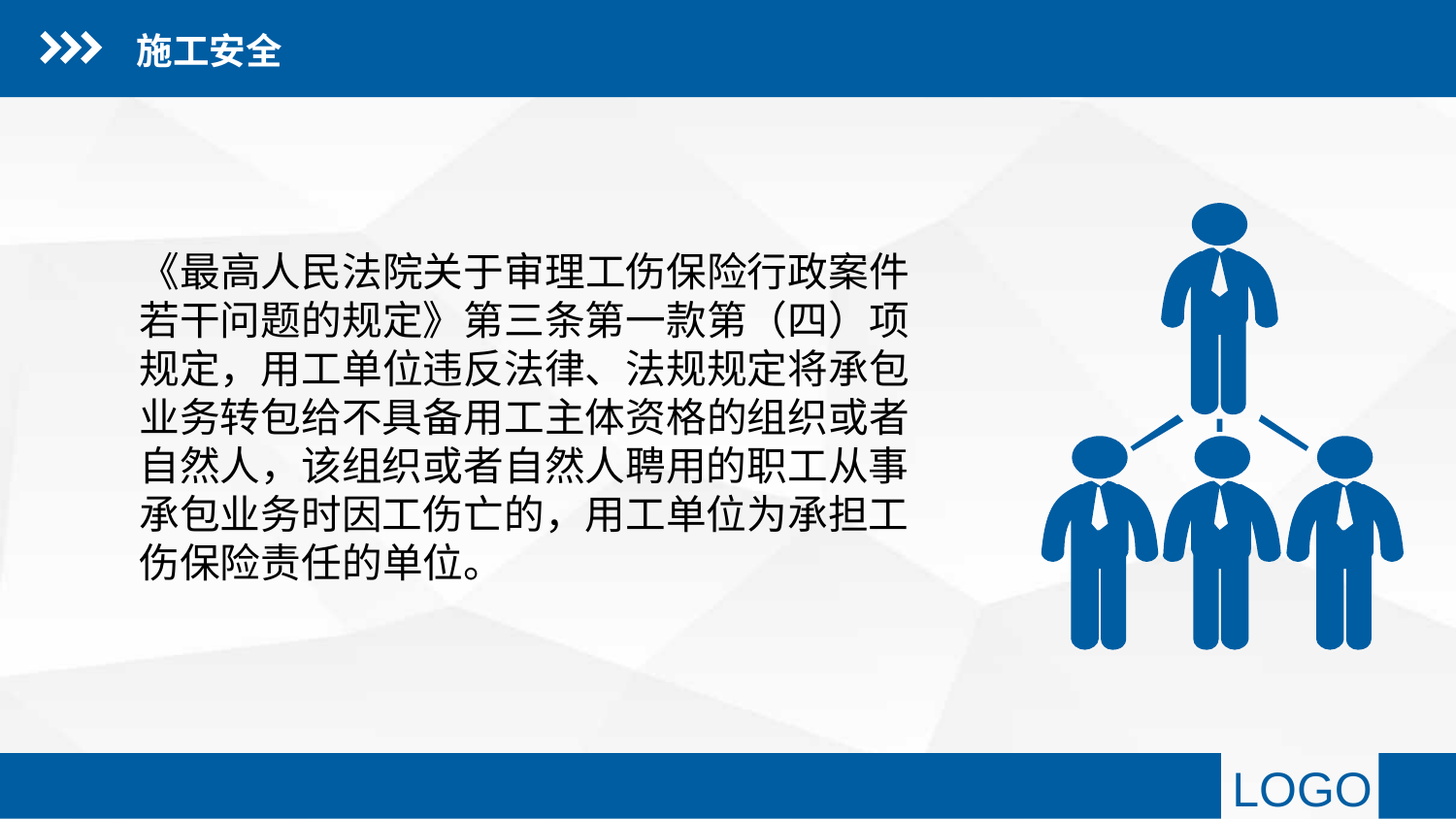

施工安全

《最高人民法院关于审理工伤保险行政案件若干问题的规定》第三条第一款第（四）项规定，用工单位违反法律、法规规定将承包业务转包给不具备用工主体资格的组织或者自然人，该组织或者自然人聘用的职工从事承包业务时因工伤亡的，用工单位为承担工伤保险责任的单位。